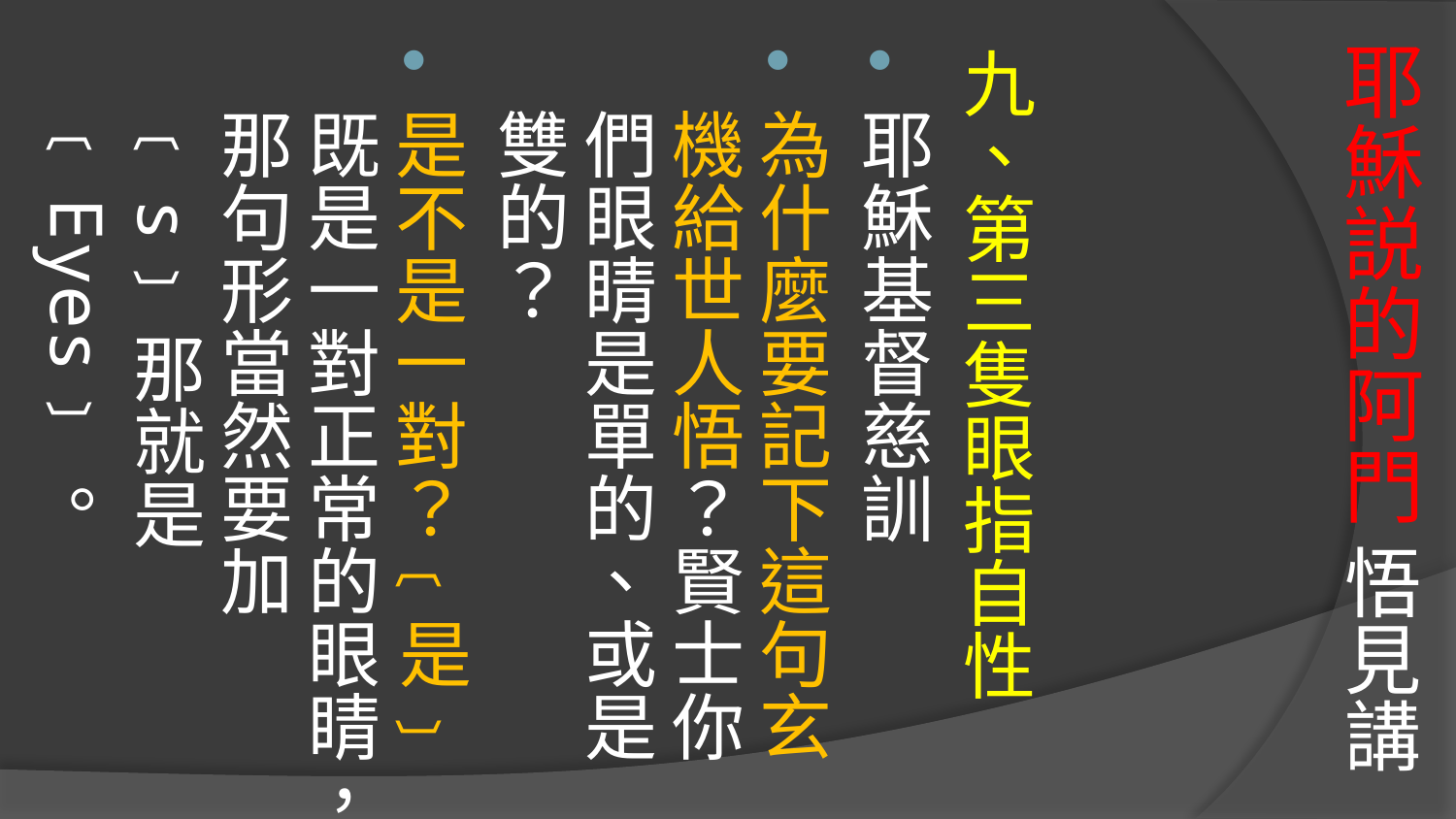

# 耶穌説的阿門 悟見講
九、第三隻眼指自性
耶穌基督慈訓
為什麼要記下這句玄機給世人悟？賢士你們眼睛是單的、或是雙的？
是不是一對？﹝是﹞既是一對正常的眼睛，那句形當然要加﹝s﹞那就是﹝Eyes﹞。